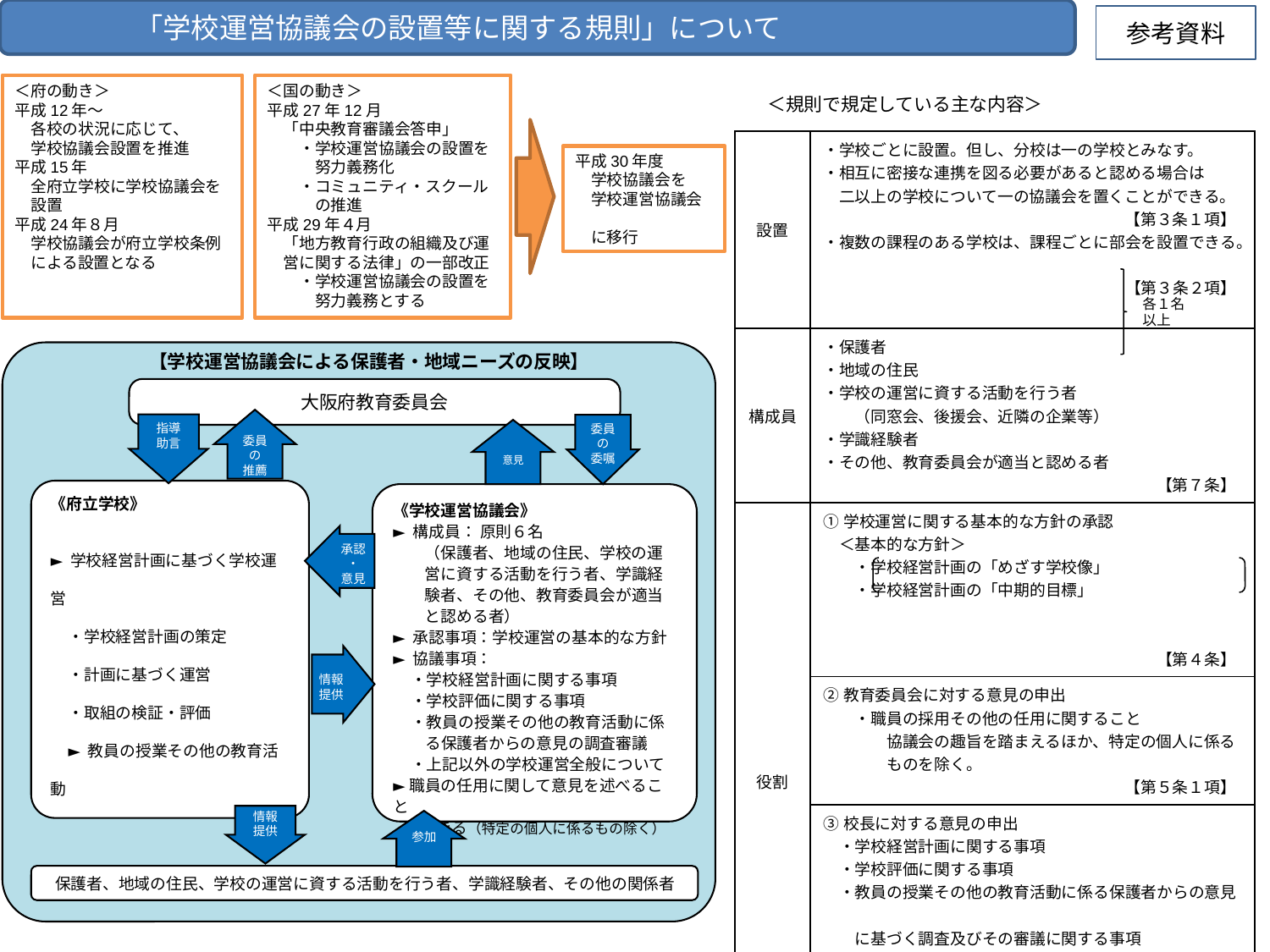

「学校運営協議会の設置等に関する規則」について
参考資料
＜府の動き＞
平成12年～
　各校の状況に応じて、
　学校協議会設置を推進
平成15年
　全府立学校に学校協議会を
　設置
平成24年８月
　学校協議会が府立学校条例
　による設置となる

＜国の動き＞
平成27年12月
　「中央教育審議会答申」
　　・学校運営協議会の設置を
　　　努力義務化
　　・コミュニティ・スクール
　　　の推進
平成29年４月
　「地方教育行政の組織及び運
　営に関する法律」の一部改正
　　・学校運営協議会の設置を
　　　努力義務とする
＜規則で規定している主な内容＞
| 設置 | ・学校ごとに設置。但し、分校は一の学校とみなす。 ・相互に密接な連携を図る必要があると認める場合は 　二以上の学校について一の協議会を置くことができる。 　　　　　　　　　　　　　　　　　　　【第３条１項】 ・複数の課程のある学校は、課程ごとに部会を設置できる。　　　　 　　　　　　　　　　　　　　　　　　　【第３条２項】 |
| --- | --- |
| 構成員 | ・保護者 ・地域の住民 ・学校の運営に資する活動を行う者 　　（同窓会、後援会、近隣の企業等） ・学識経験者 ・その他、教育委員会が適当と認める者 　　　　　　　　　　　　　　　　　　　　　【第７条】 |
| 役割 | ①学校運営に関する基本的な方針の承認 　＜基本的な方針＞ 　　・学校経営計画の「めざす学校像」 　　・学校経営計画の「中期的目標」　　　　　　　　　　　　　　　　　　　　　　　　　　　　　　　　　　　　　　　 　　　　　　　　　　　　　　　　　　　　　【第４条】 |
|  | ②教育委員会に対する意見の申出 　　・職員の採用その他の任用に関すること 　　　　協議会の趣旨を踏まえるほか、特定の個人に係る 　　　　ものを除く。 　　　　　　　　　　　　　　　　　　　【第５条１項】 |
|  | ③校長に対する意見の申出 　・学校経営計画に関する事項 　・学校評価に関する事項 　・教員の授業その他の教育活動に係る保護者からの意見　 　　に基づく調査及びその審議に関する事項 　　　　　　　　　　　　　　　　　　　【第６条１項】 |
|  | ④教育委員会又は校長に対する意見の申出 　・③以外の学校運営の全般について 　　　　　　　　　　　　　　　　　　　【第６条２項】 |
| その他 | ・委員の任免等手続き及び任期等学校運営協議会の運営に 　関する必要事項　　　　　　　　　　　【第７条　他】 ・部会について　　　　　　　　　　　　　【第15条】 |
平成30年度
　学校協議会を
　学校運営協議会
　に移行

各１名以上

【学校運営協議会による保護者・地域ニーズの反映】
大阪府教育委員会
委員の
推薦
指導助言
委員の
委嘱

意見
《府立学校》

► 学校経営計画に基づく学校運営
・学校経営計画の策定
・計画に基づく運営
・取組の検証・評価
► 教員の授業その他の教育活動
《学校運営協議会》
► 構成員： 原則６名
　　（保護者、地域の住民、学校の運
　　営に資する活動を行う者、学識経
　　験者、その他、教育委員会が適当
　　と認める者）
► 承認事項：学校運営の基本的な方針
► 協議事項：
・学校経営計画に関する事項
・学校評価に関する事項
・教員の授業その他の教育活動に係る保護者からの意見の調査審議
・上記以外の学校運営全般について
►職員の任用に関して意見を述べること
  ができる（特定の個人に係るもの除く）
承認
・
意見

情報
提供
情報提供
参加
保護者、地域の住民、学校の運営に資する活動を行う者、学識経験者、その他の関係者